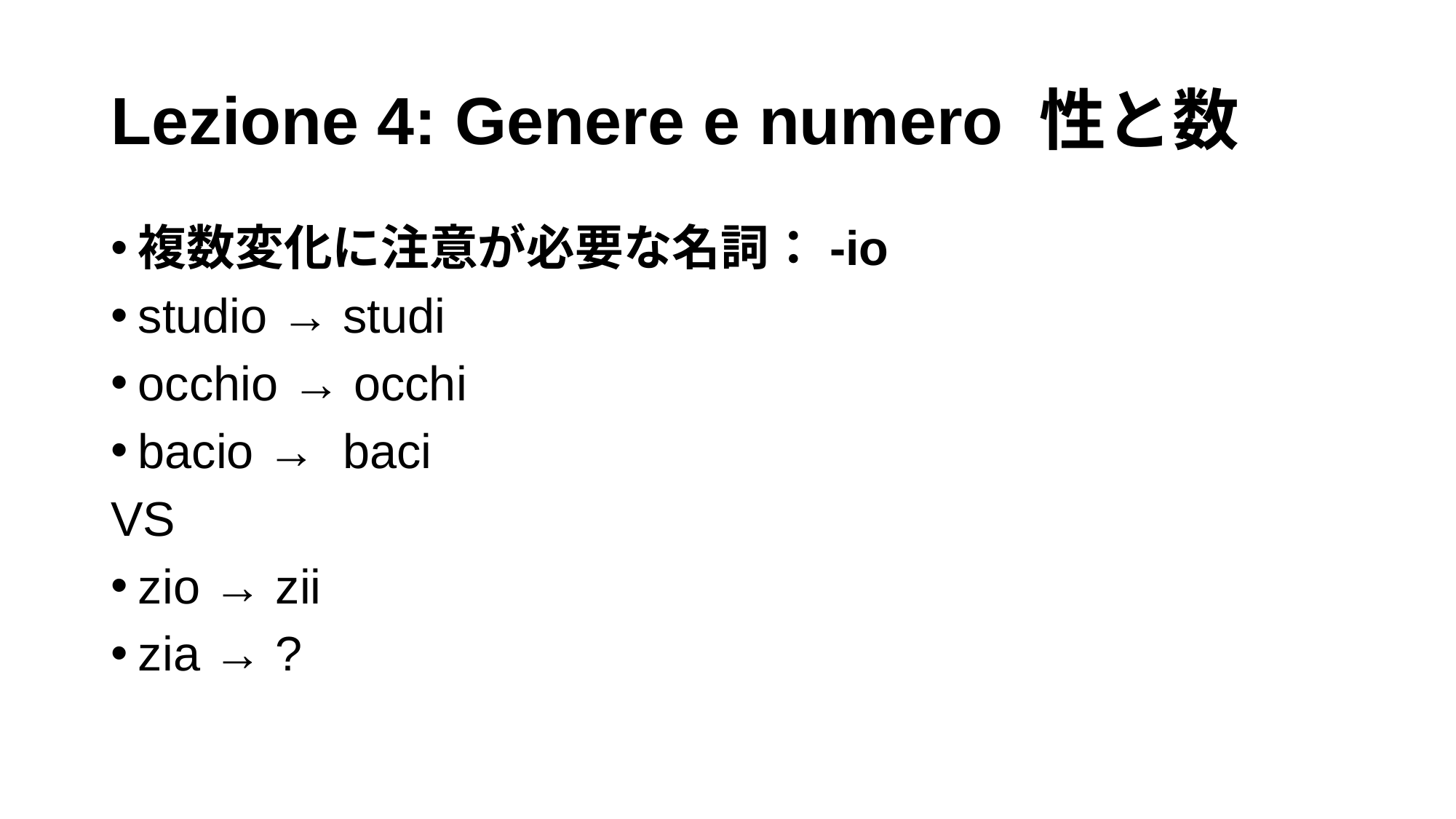

# Lezione 4: Genere e numero 性と数
複数変化に注意が必要な名詞：-io
studio → studi
occhio → occhi
bacio →  baci
VS
zio → zii
zia → ?